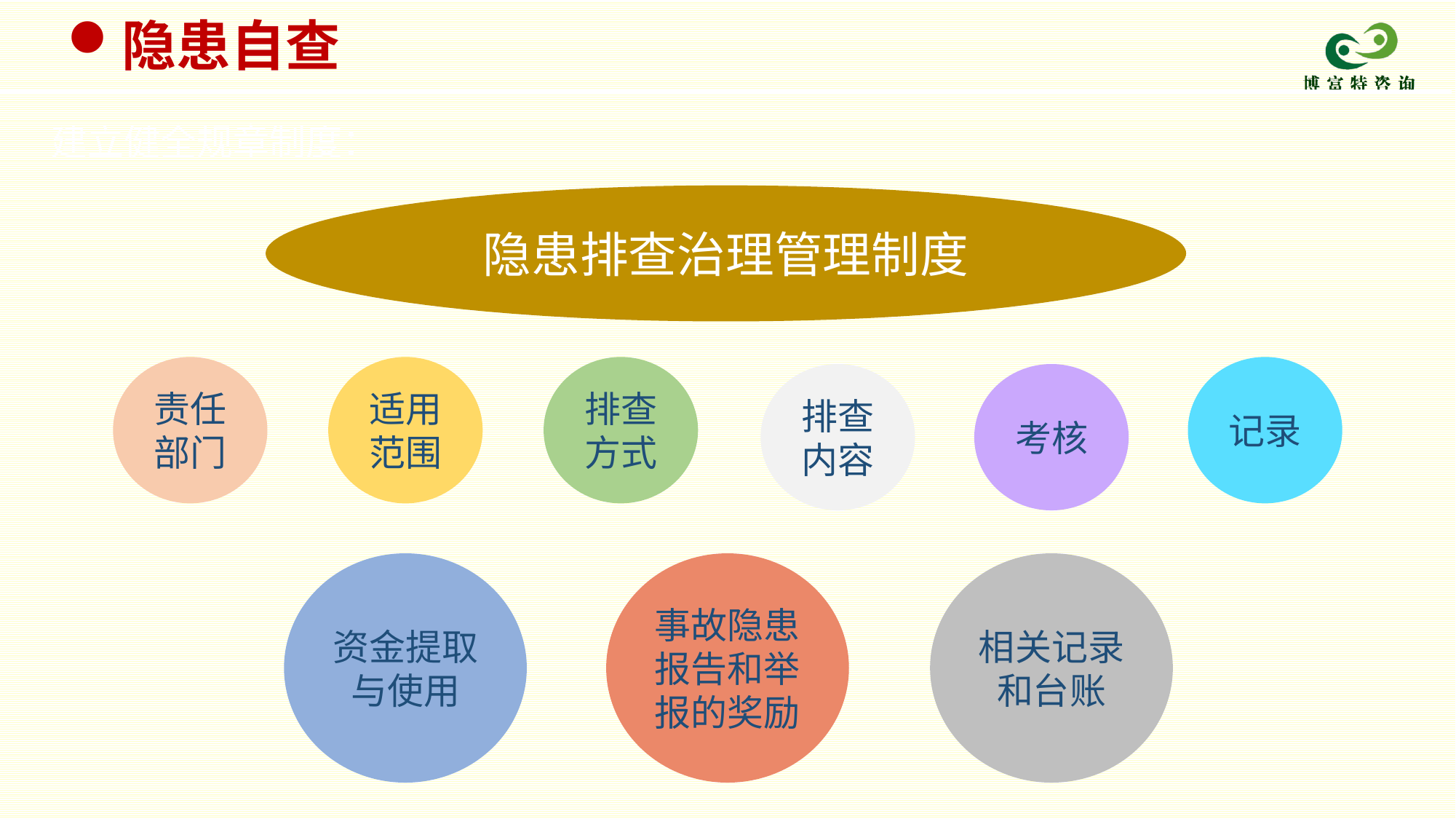

隐患自查
建立健全规章制度：
隐患排查治理管理制度
责任部门
适用范围
排查方式
记录
排查内容
考核
资金提取与使用
事故隐患报告和举报的奖励
相关记录和台账